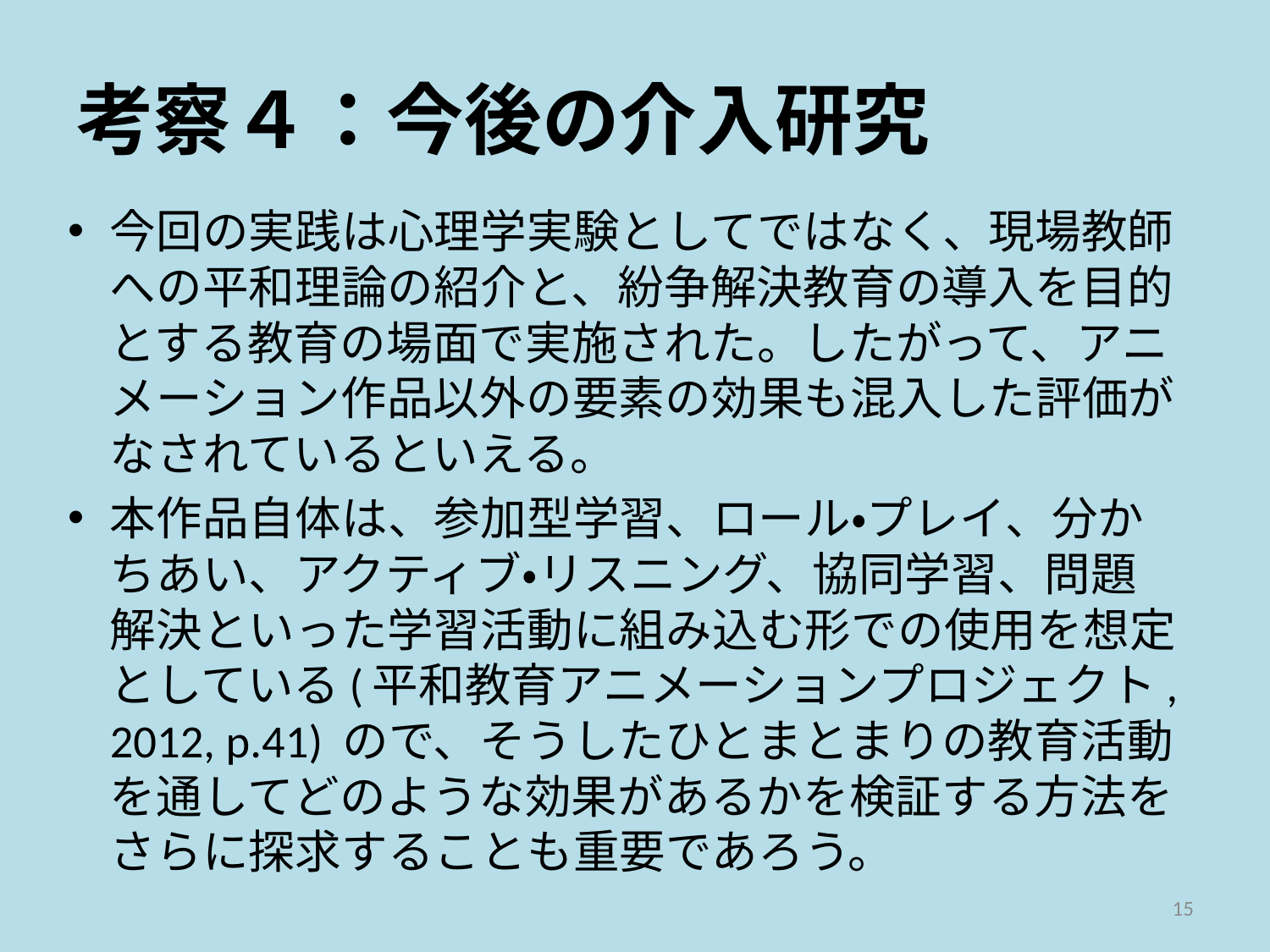

# 考察４：今後の介入研究
今回の実践は心理学実験としてではなく、現場教師への平和理論の紹介と、紛争解決教育の導入を目的とする教育の場面で実施された。したがって、アニメーション作品以外の要素の効果も混入した評価がなされているといえる。
本作品自体は、参加型学習、ロール・プレイ、分かちあい、アクティブ・リスニング、協同学習、問題解決といった学習活動に組み込む形での使用を想定としている(平和教育アニメーションプロジェクト, 2012, p.41) ので、そうしたひとまとまりの教育活動を通してどのような効果があるかを検証する方法をさらに探求することも重要であろう。
15